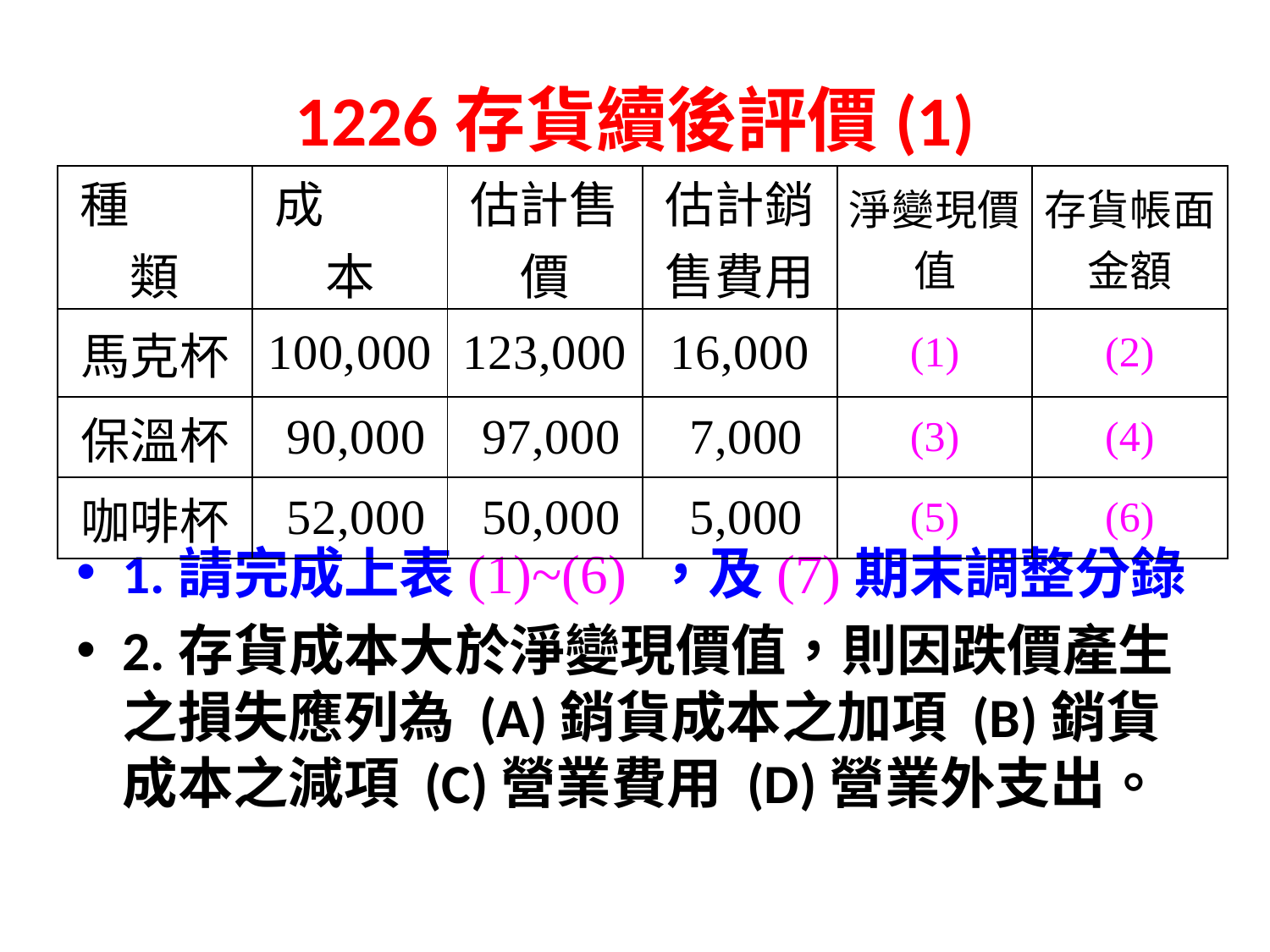

# 1226存貨續後評價(1)

| 種　　類 | 成　　本 | 估計售價 | 估計銷售費用 | 淨變現價值 | 存貨帳面金額 |
| --- | --- | --- | --- | --- | --- |
| 馬克杯 | 100,000 | 123,000 | 16,000 | (1) | (2) |
| 保溫杯 | 90,000 | 97,000 | 7,000 | (3) | (4) |
| 咖啡杯 | 52,000 | 50,000 | 5,000 | (5) | (6) |

1.請完成上表(1)~(6) ，及(7)期末調整分錄
2.存貨成本大於淨變現價值，則因跌價產生之損失應列為 (A)銷貨成本之加項 (B)銷貨成本之減項 (C)營業費用 (D)營業外支出。